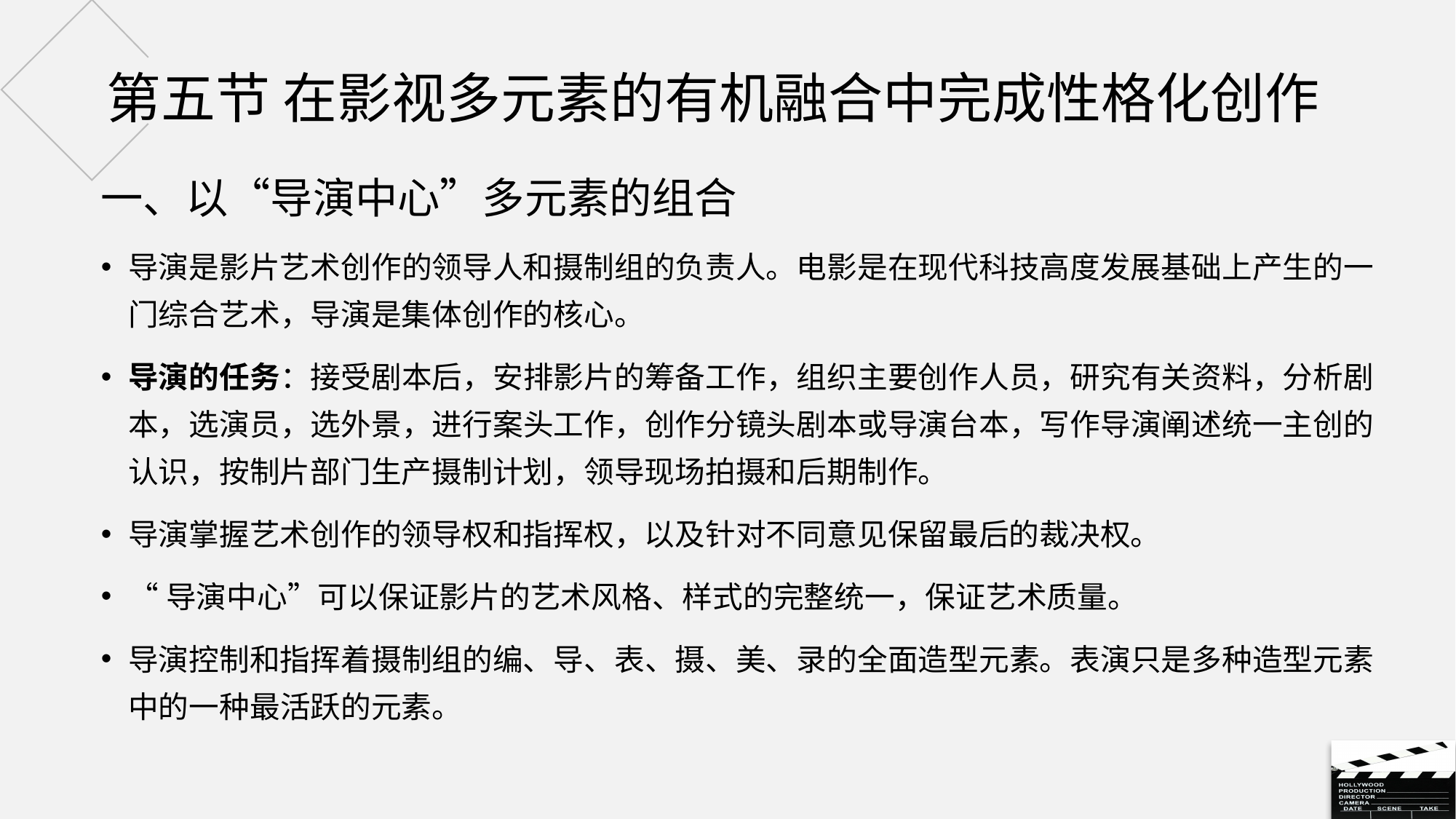

# 第五节 在影视多元素的有机融合中完成性格化创作
一、以“导演中心”多元素的组合
导演是影片艺术创作的领导人和摄制组的负责人。电影是在现代科技高度发展基础上产生的一门综合艺术，导演是集体创作的核心。
导演的任务：接受剧本后，安排影片的筹备工作，组织主要创作人员，研究有关资料，分析剧本，选演员，选外景，进行案头工作，创作分镜头剧本或导演台本，写作导演阐述统一主创的认识，按制片部门生产摄制计划，领导现场拍摄和后期制作。
导演掌握艺术创作的领导权和指挥权，以及针对不同意见保留最后的裁决权。
“导演中心”可以保证影片的艺术风格、样式的完整统一，保证艺术质量。
导演控制和指挥着摄制组的编、导、表、摄、美、录的全面造型元素。表演只是多种造型元素中的一种最活跃的元素。